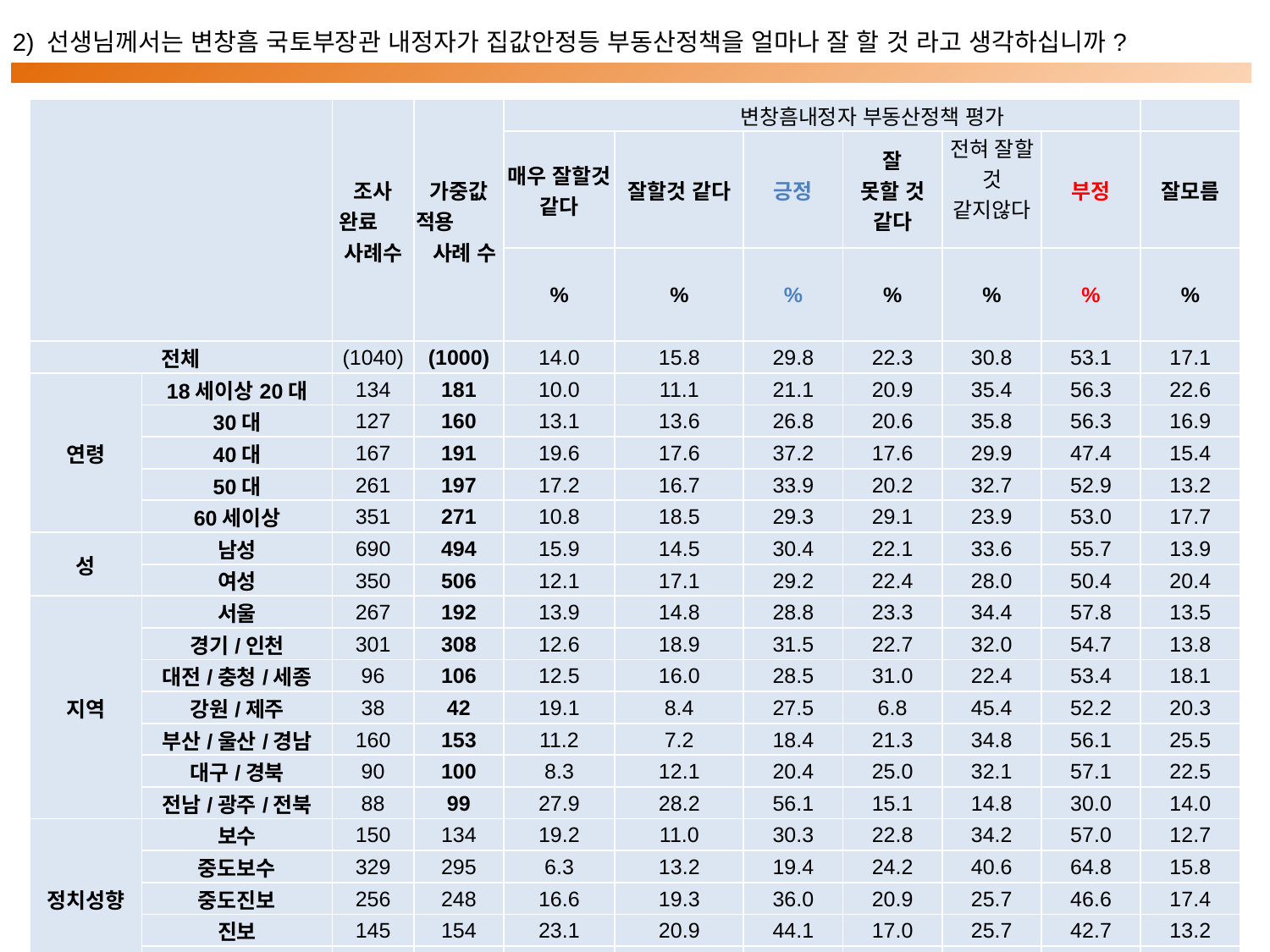

2) 선생님께서는 변창흠 국토부장관 내정자가 집값안정등 부동산정책을 얼마나 잘 할 것 라고 생각하십니까?

|  |  | 조사 완료 사례수 | 가중값 적용 사례 수 | 변창흠내정자 부동산정책 평가 |  |  |  |  |  |  |
| --- | --- | --- | --- | --- | --- | --- | --- | --- | --- | --- |
|  |  |  |  | 매우 잘할것 같다 | 잘할것 같다 | 긍정 | 잘 못할 것 같다 | 전혀 잘할 것 같지않다 | 부정 | 잘모름 |
|  |  |  |  | % | % | % | % | % | % | % |
| 전체 |  | (1040) | (1000) | 14.0 | 15.8 | 29.8 | 22.3 | 30.8 | 53.1 | 17.1 |
| 연령 | 18세이상20대 | 134 | 181 | 10.0 | 11.1 | 21.1 | 20.9 | 35.4 | 56.3 | 22.6 |
|  | 30대 | 127 | 160 | 13.1 | 13.6 | 26.8 | 20.6 | 35.8 | 56.3 | 16.9 |
|  | 40대 | 167 | 191 | 19.6 | 17.6 | 37.2 | 17.6 | 29.9 | 47.4 | 15.4 |
|  | 50대 | 261 | 197 | 17.2 | 16.7 | 33.9 | 20.2 | 32.7 | 52.9 | 13.2 |
|  | 60세이상 | 351 | 271 | 10.8 | 18.5 | 29.3 | 29.1 | 23.9 | 53.0 | 17.7 |
| 성 | 남성 | 690 | 494 | 15.9 | 14.5 | 30.4 | 22.1 | 33.6 | 55.7 | 13.9 |
|  | 여성 | 350 | 506 | 12.1 | 17.1 | 29.2 | 22.4 | 28.0 | 50.4 | 20.4 |
| 지역 | 서울 | 267 | 192 | 13.9 | 14.8 | 28.8 | 23.3 | 34.4 | 57.8 | 13.5 |
|  | 경기/인천 | 301 | 308 | 12.6 | 18.9 | 31.5 | 22.7 | 32.0 | 54.7 | 13.8 |
|  | 대전/충청/세종 | 96 | 106 | 12.5 | 16.0 | 28.5 | 31.0 | 22.4 | 53.4 | 18.1 |
|  | 강원/제주 | 38 | 42 | 19.1 | 8.4 | 27.5 | 6.8 | 45.4 | 52.2 | 20.3 |
|  | 부산/울산/경남 | 160 | 153 | 11.2 | 7.2 | 18.4 | 21.3 | 34.8 | 56.1 | 25.5 |
|  | 대구/경북 | 90 | 100 | 8.3 | 12.1 | 20.4 | 25.0 | 32.1 | 57.1 | 22.5 |
|  | 전남/광주/전북 | 88 | 99 | 27.9 | 28.2 | 56.1 | 15.1 | 14.8 | 30.0 | 14.0 |
| 정치성향 | 보수 | 150 | 134 | 19.2 | 11.0 | 30.3 | 22.8 | 34.2 | 57.0 | 12.7 |
|  | 중도보수 | 329 | 295 | 6.3 | 13.2 | 19.4 | 24.2 | 40.6 | 64.8 | 15.8 |
|  | 중도진보 | 256 | 248 | 16.6 | 19.3 | 36.0 | 20.9 | 25.7 | 46.6 | 17.4 |
|  | 진보 | 145 | 154 | 23.1 | 20.9 | 44.1 | 17.0 | 25.7 | 42.7 | 13.2 |
|  | 잘 모름 | 160 | 169 | 11.0 | 14.5 | 25.5 | 25.5 | 22.8 | 48.3 | 26.2 |